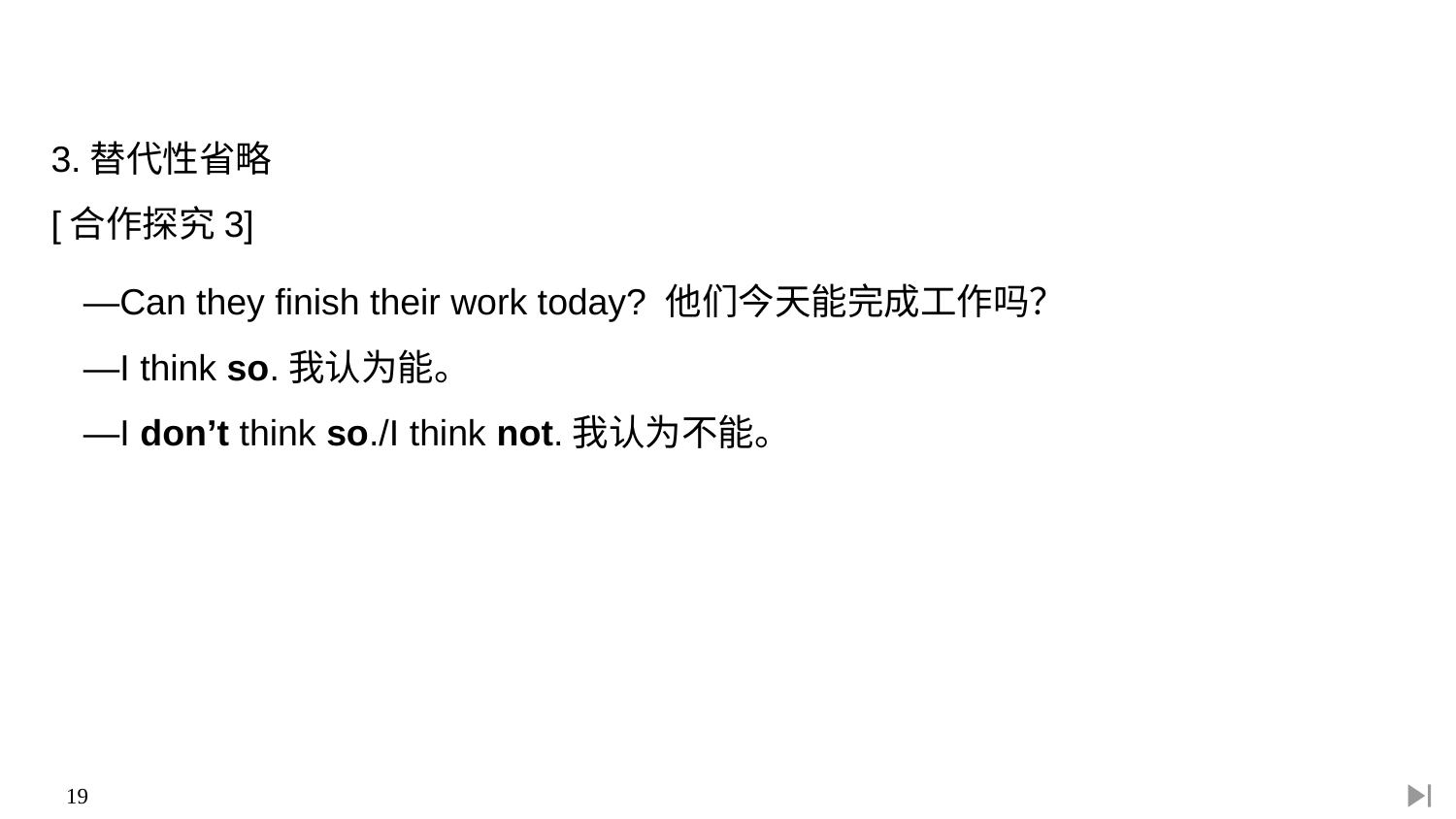

3.替代性省略
[合作探究3]
—Can they finish their work today? 他们今天能完成工作吗？
—I think so.我认为能。
—I don’t think so./I think not.我认为不能。